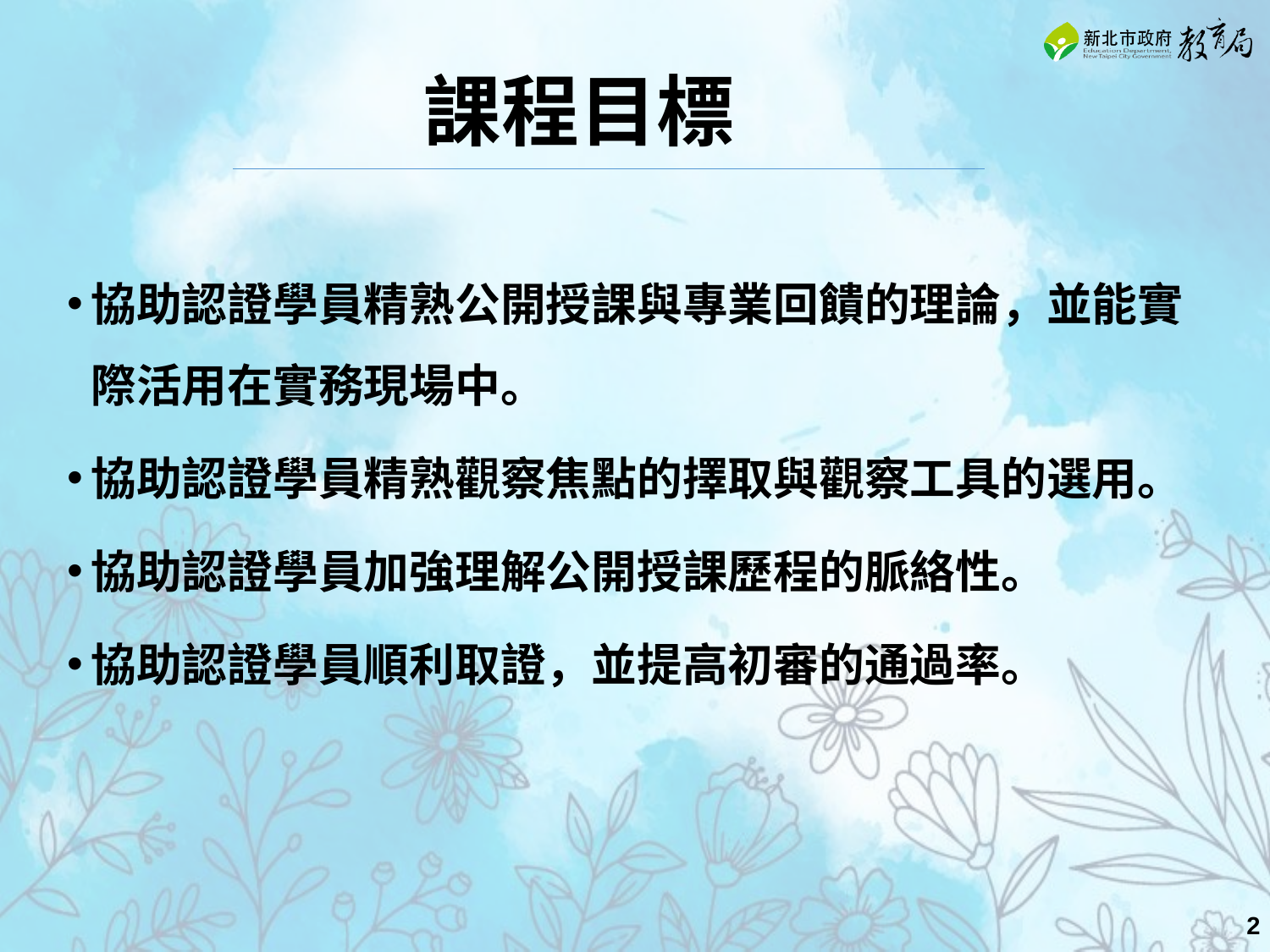

課程目標
協助認證學員精熟公開授課與專業回饋的理論，並能實際活用在實務現場中。
協助認證學員精熟觀察焦點的擇取與觀察工具的選用。
協助認證學員加強理解公開授課歷程的脈絡性。
協助認證學員順利取證，並提高初審的通過率。

2